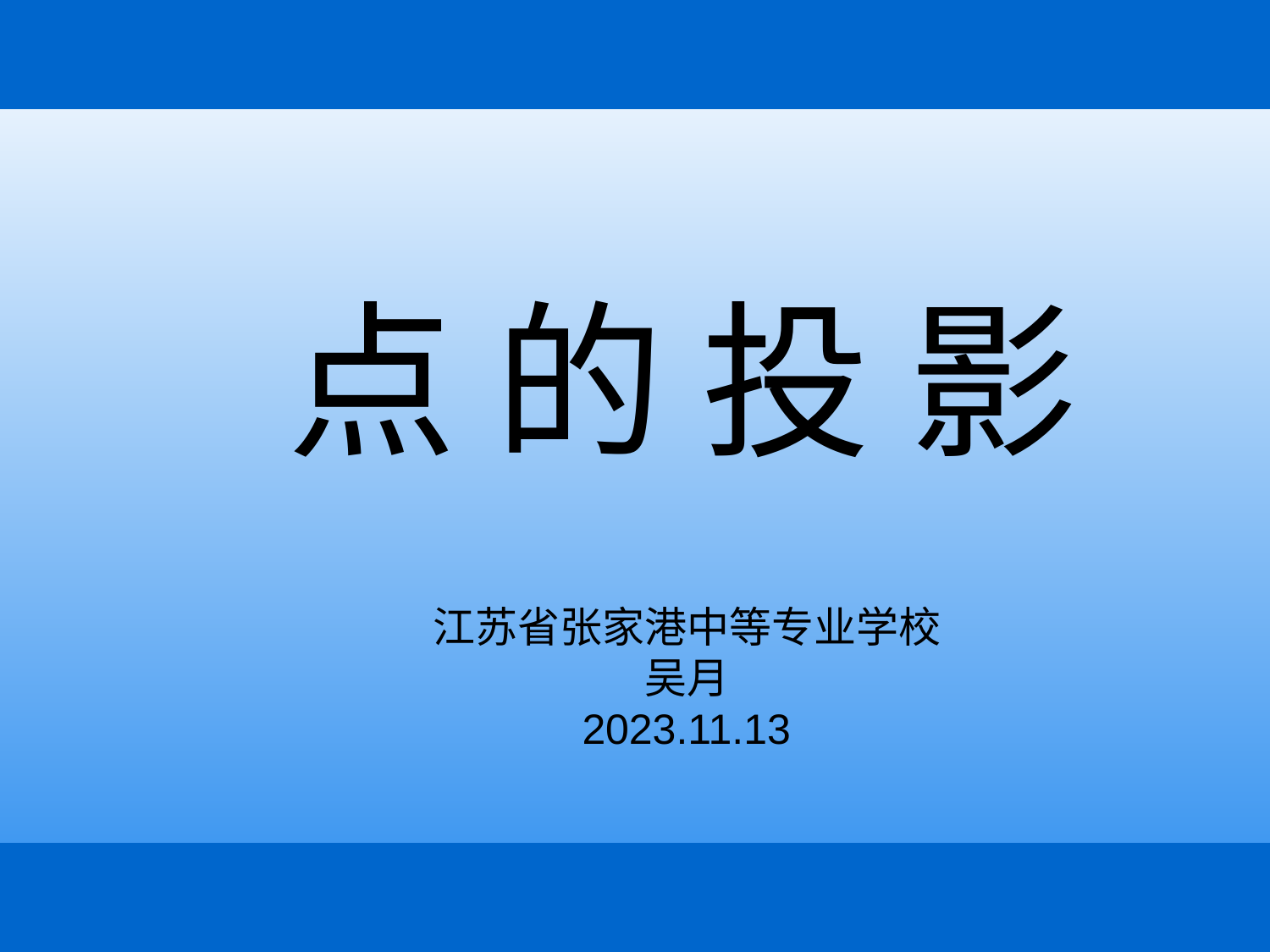

点 的 投 影
    江苏省张家港中等专业学校
    吴月
    2023.11.13